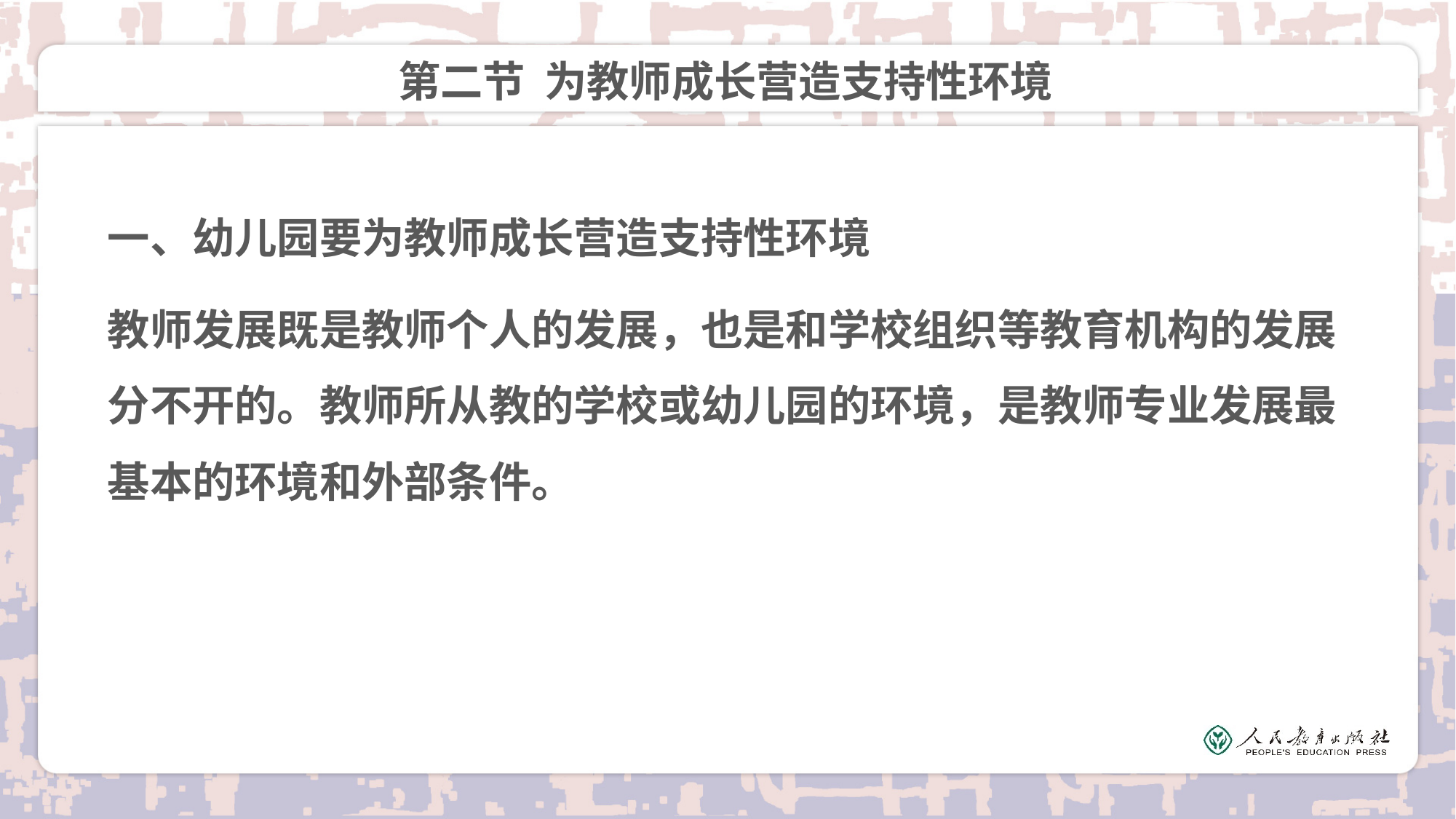

# 第二节  为教师成长营造支持性环境
一、幼儿园要为教师成长营造支持性环境
教师发展既是教师个人的发展，也是和学校组织等教育机构的发展分不开的。教师所从教的学校或幼儿园的环境，是教师专业发展最基本的环境和外部条件。